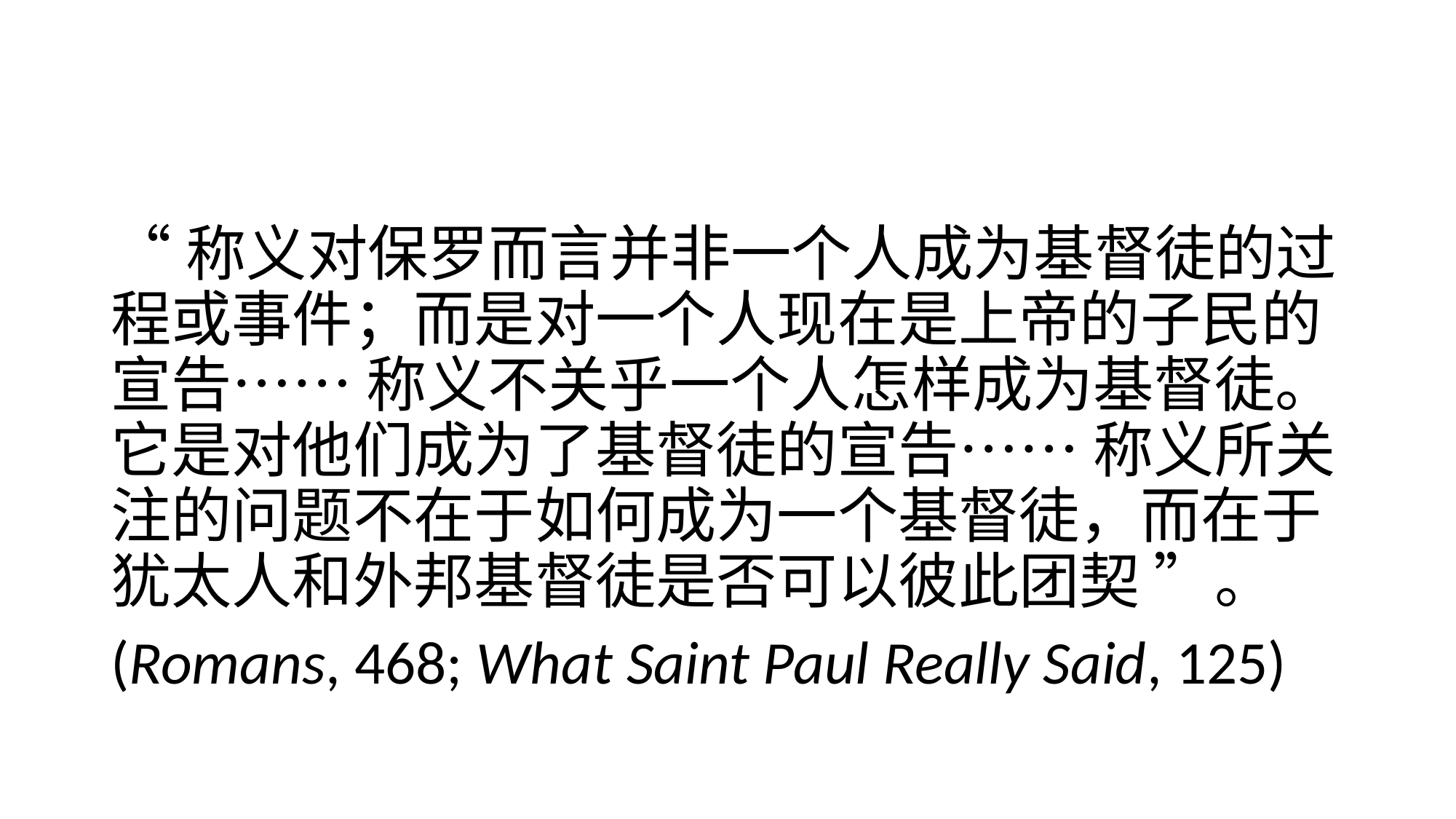

#
“称义对保罗而言并非一个人成为基督徒的过程或事件；而是对一个人现在是上帝的子民的宣告…… 称义不关乎一个人怎样成为基督徒。它是对他们成为了基督徒的宣告…… 称义所关注的问题不在于如何成为一个基督徒，而在于犹太人和外邦基督徒是否可以彼此团契 ”。
(Romans, 468; What Saint Paul Really Said, 125)